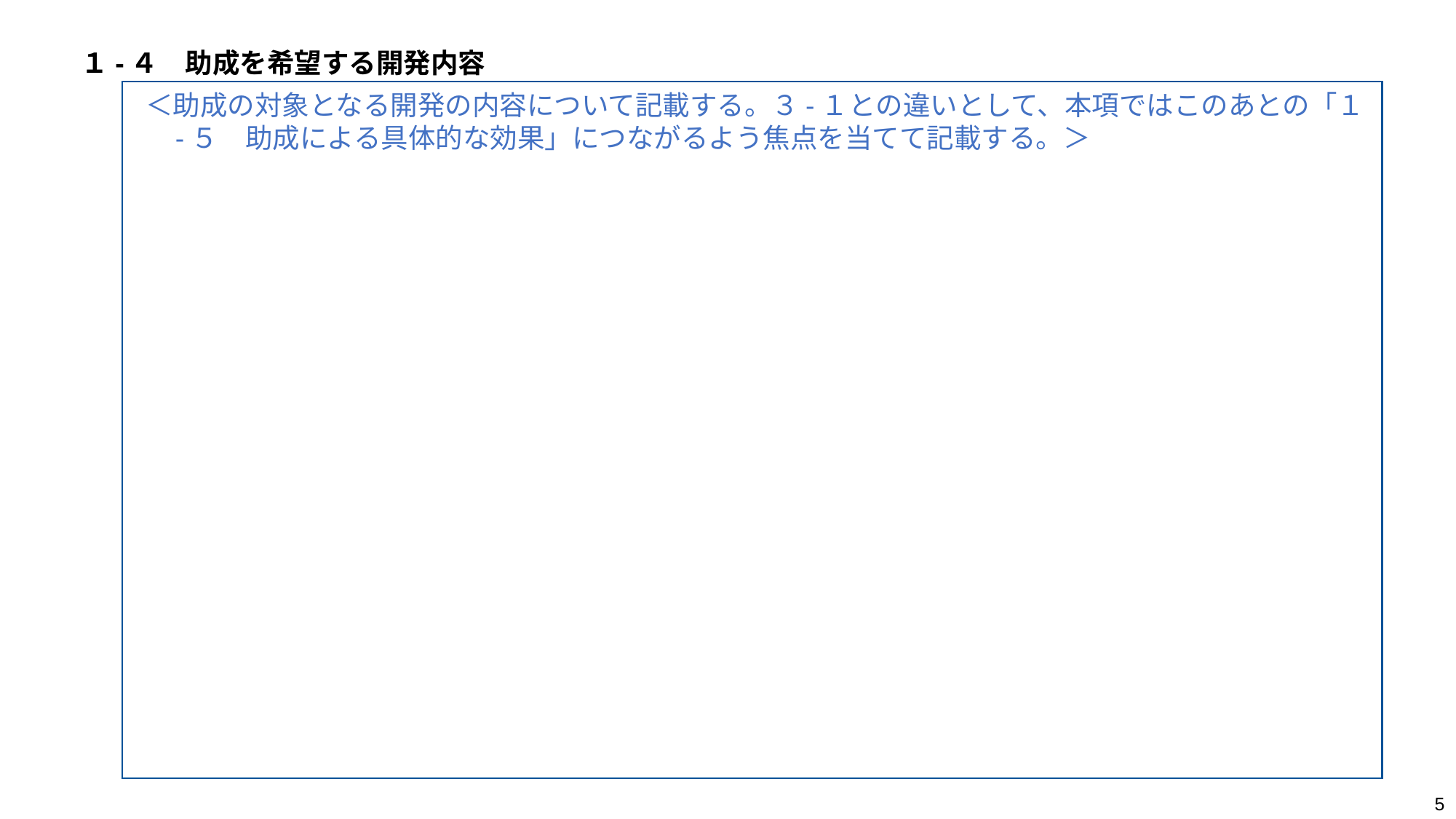

１-４　助成を希望する開発内容
＜助成の対象となる開発の内容について記載する。３-１との違いとして、本項ではこのあとの「１-５　助成による具体的な効果」につながるよう焦点を当てて記載する。＞